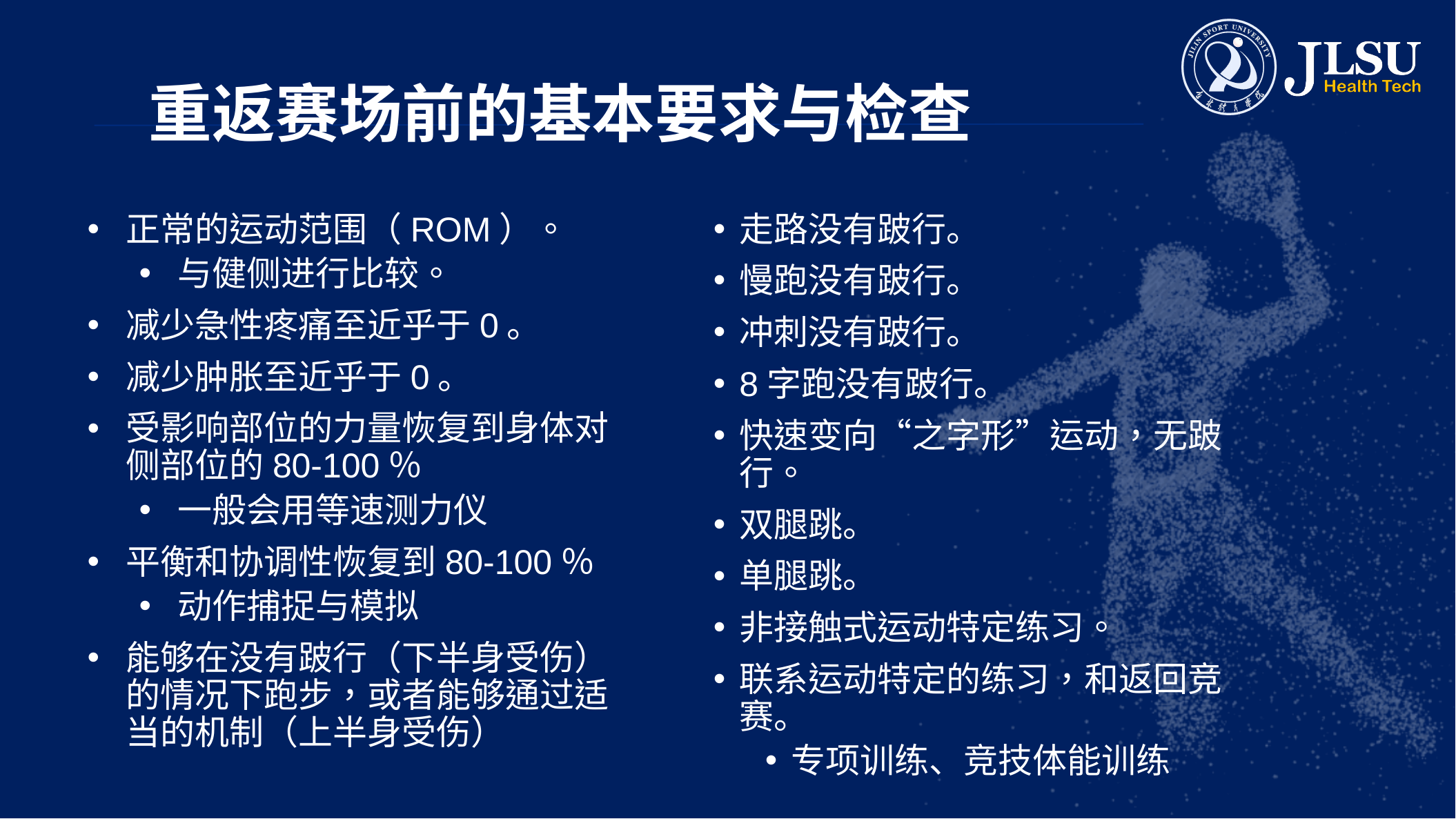

# 重返赛场前的基本要求与检查
正常的运动范围（ROM）。
与健侧进行比较。
减少急性疼痛至近乎于0。
减少肿胀至近乎于0。
受影响部位的力量恢复到身体对侧部位的80-100％
一般会用等速测力仪
平衡和协调性恢复到80-100％
动作捕捉与模拟
能够在没有跛行（下半身受伤）的情况下跑步，或者能够通过适当的机制（上半身受伤）
走路没有跛行。
慢跑没有跛行。
冲刺没有跛行。
8字跑没有跛行。
快速变向“之字形”运动，无跛行。
双腿跳。
单腿跳。
非接触式运动特定练习。
联系运动特定的练习，和返回竞赛。
专项训练、竞技体能训练